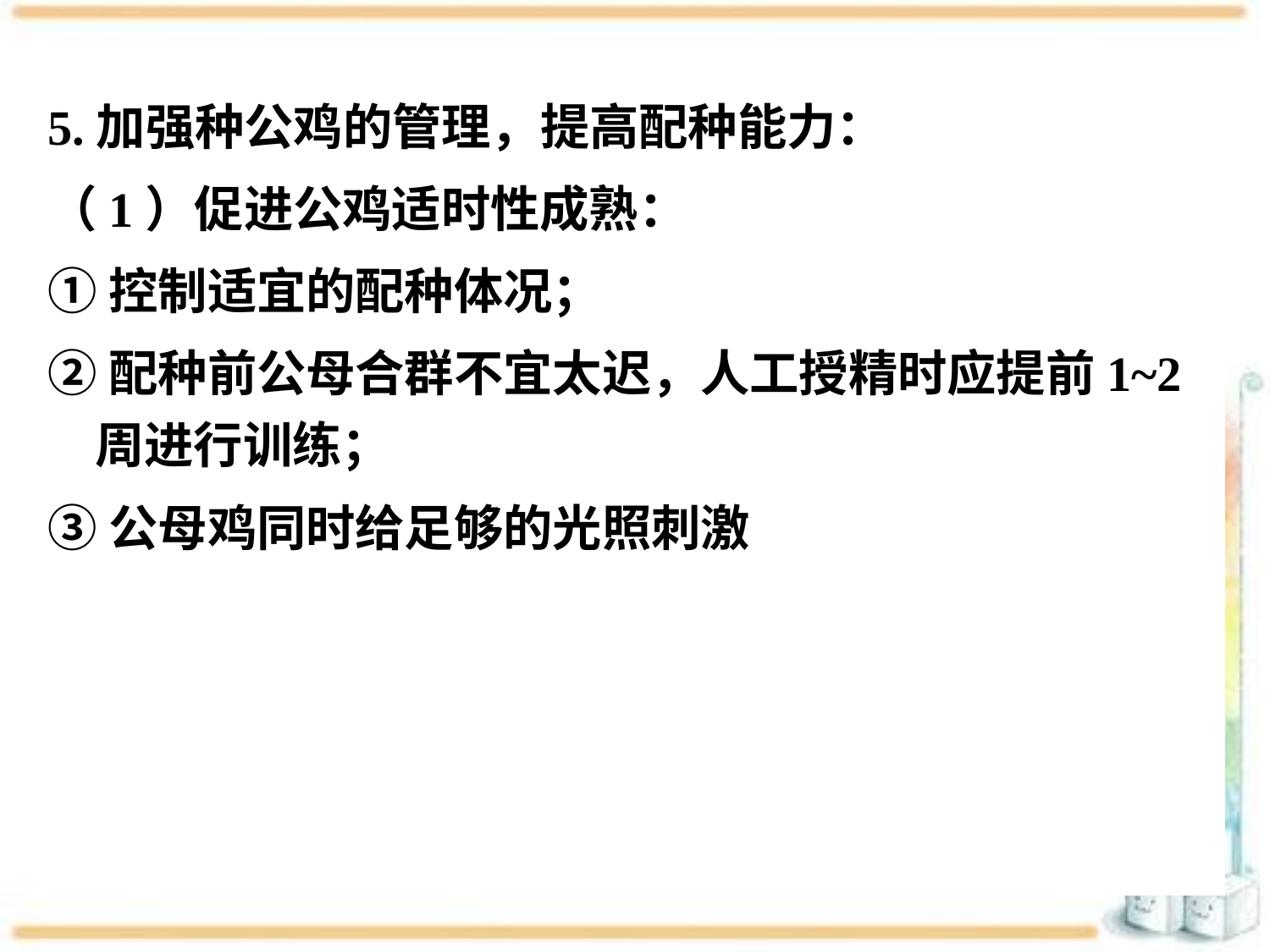

5.加强种公鸡的管理，提高配种能力：
（1）促进公鸡适时性成熟：
①控制适宜的配种体况；
②配种前公母合群不宜太迟，人工授精时应提前1~2周进行训练；
③公母鸡同时给足够的光照刺激。